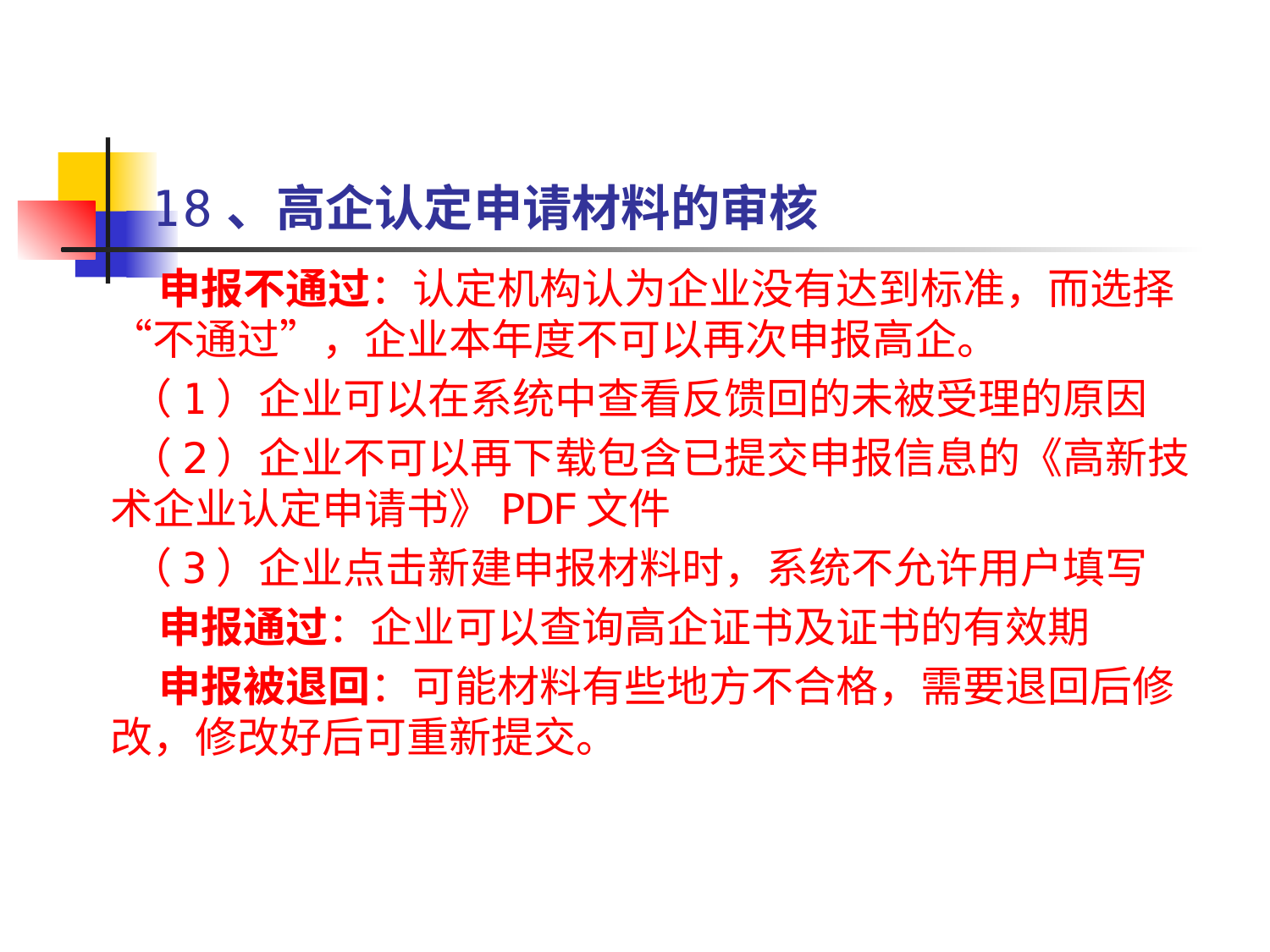

18、高企认定申请材料的审核
         申报不通过：认定机构认为企业没有达到标准，而选择“不通过”，企业本年度不可以再次申报高企。
      （1）企业可以在系统中查看反馈回的未被受理的原因
      （2）企业不可以再下载包含已提交申报信息的《高新技术企业认定申请书》PDF文件
      （3）企业点击新建申报材料时，系统不允许用户填写
         申报通过：企业可以查询高企证书及证书的有效期
         申报被退回：可能材料有些地方不合格，需要退回后修改，修改好后可重新提交。